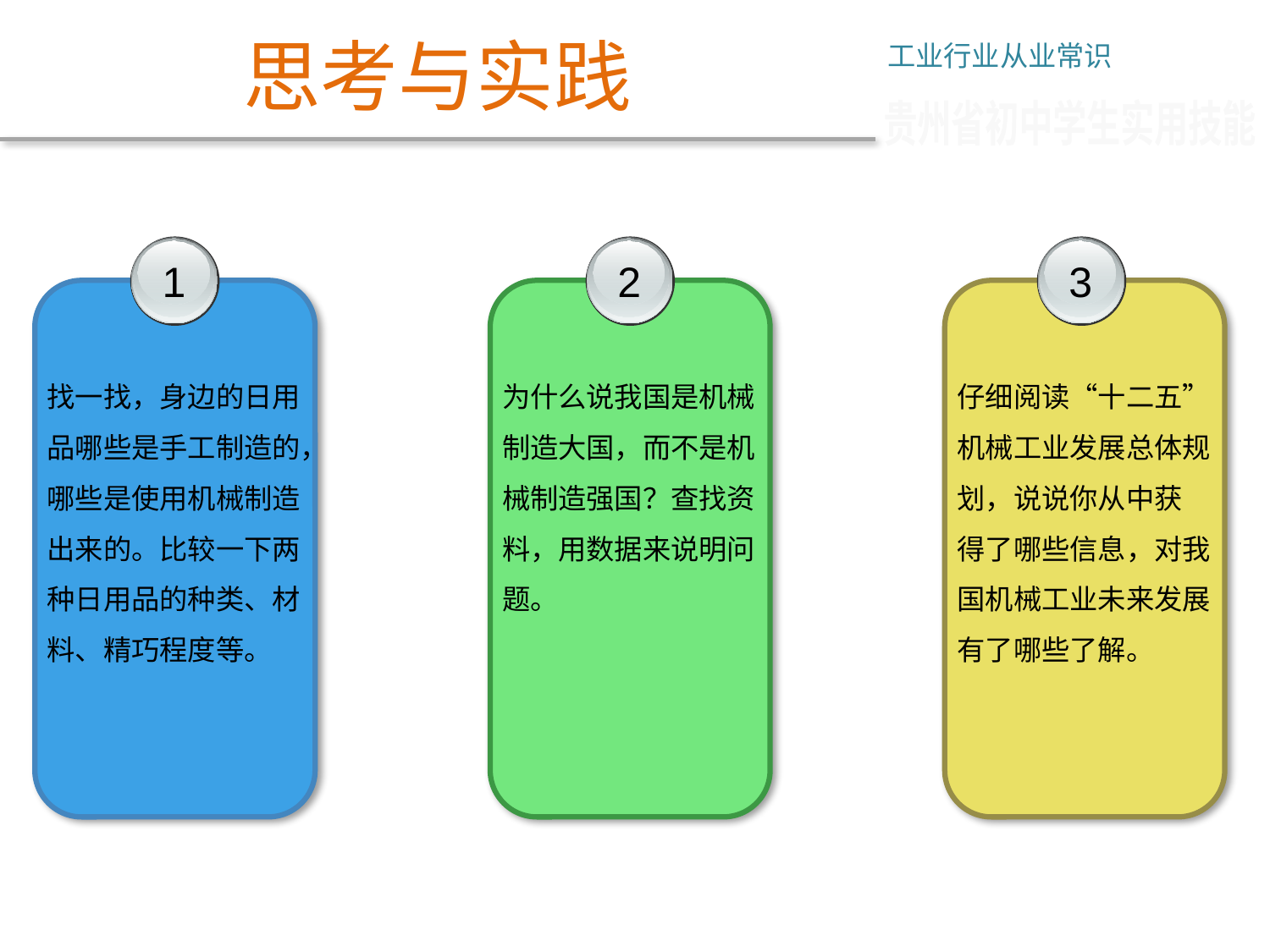

思考与实践
工业行业从业常识
贵州省初中学生实用技能

1

找一找，身边的日用品哪些是手工制造的，哪些是使用机械制造出来的。比较一下两种日用品的种类、材料、精巧程度等。

2

为什么说我国是机械制造大国，而不是机械制造强国？查找资
料，用数据来说明问题。

3

仔细阅读“十二五”机械工业发展总体规划，说说你从中获
得了哪些信息，对我国机械工业未来发展有了哪些了解。